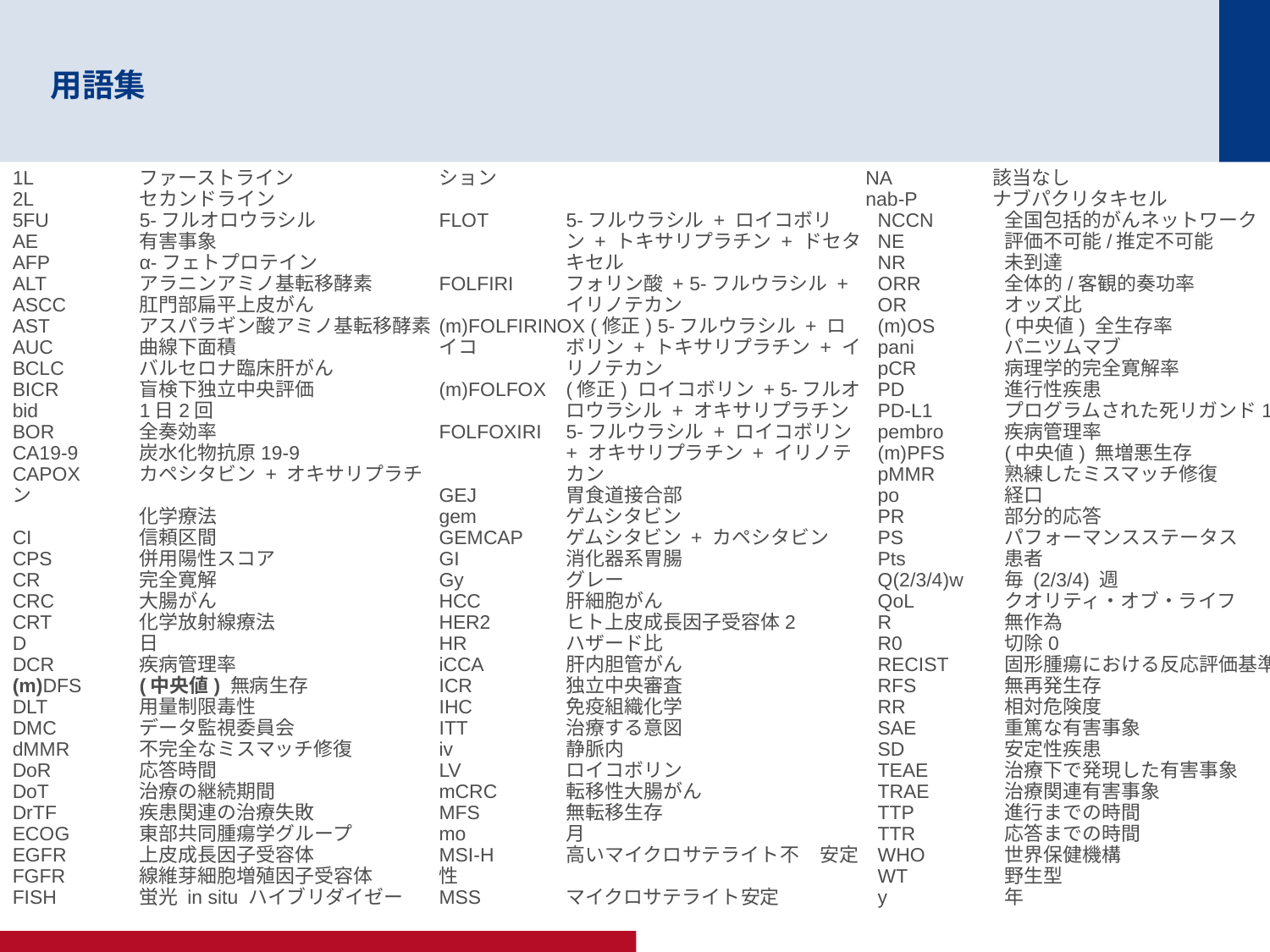

# 用語集
1L	ファーストライン
2L	セカンドライン
5FU	5-フルオロウラシル
AE	有害事象
AFP	α-フェトプロテイン
ALT	アラニンアミノ基転移酵素
ASCC	肛門部扁平上皮がん
AST	アスパラギン酸アミノ基転移酵素
AUC　	曲線下面積
BCLC	バルセロナ臨床肝がん
BICR	盲検下独立中央評価
bid　	1日2回
BOR	全奏効率
CA19-9	炭水化物抗原19-9
CAPOX	カペシタビン + オキサリプラチン
	化学療法
CI	信頼区間
CPS　	併用陽性スコア
CR	完全寛解
CRC　	大腸がん
CRT　	化学放射線療法
D　	日
DCR	疾病管理率
(m)DFS	(中央値) 無病生存
DLT	用量制限毒性
DMC	データ監視委員会
dMMR	不完全なミスマッチ修復
DoR	応答時間
DoT　	治療の継続期間
DrTF	疾患関連の治療失敗
ECOG	東部共同腫瘍学グループ
EGFR	上皮成長因子受容体
FGFR	線維芽細胞増殖因子受容体
FISH	蛍光 in situ ハイブリダイゼーション

FLOT	5-フルウラシル + ロイコボリ	ン + トキサリプラチン + ドセタ	キセル
FOLFIRI	フォリン酸 + 5-フルウラシル + 	イリノテカン
(m)FOLFIRINOX (修正) 5-フルウラシル + ロイコ	ボリン + トキサリプラチン + イ	リノテカン
(m)FOLFOX	(修正) ロイコボリン + 5-フルオ	ロウラシル + オキサリプラチン
FOLFOXIRI	5-フルウラシル + ロイコボリン 	+ オキサリプラチン + イリノテ	カン
GEJ	胃食道接合部
gem	ゲムシタビン
GEMCAP	ゲムシタビン + カペシタビン
GI	消化器系胃腸
Gy	グレー
HCC　	肝細胞がん
HER2	ヒト上皮成長因子受容体2
HR	ハザード比
iCCA	肝内胆管がん
ICR	独立中央審査
IHC	免疫組織化学
ITT	治療する意図
iv　	静脈内
LV	ロイコボリン
mCRC	転移性大腸がん
MFS	無転移生存
mo 	月
MSI-H	高いマイクロサテライト不	安定性
MSS	マイクロサテライト安定
NA	該当なし
nab-P	ナブパクリタキセル
NCCN	全国包括的がんネットワーク
NE	評価不可能/推定不可能
NR	未到達
ORR	全体的/客観的奏功率
OR	オッズ比
(m)OS	(中央値) 全生存率
pani	パニツムマブ
pCR	病理学的完全寛解率
PD	進行性疾患
PD-L1	プログラムされた死リガンド1
pembro	疾病管理率
(m)PFS	(中央値) 無増悪生存
pMMR	熟練したミスマッチ修復
po	経口
PR	部分的応答
PS	パフォーマンスステータス
Pts	患者
Q(2/3/4)w	毎 (2/3/4) 週
QoL	クオリティ・オブ・ライフ
R	無作為
R0	切除0
RECIST	固形腫瘍における反応評価基準
RFS　	無再発生存
RR　	相対危険度
SAE　	重篤な有害事象
SD　	安定性疾患
TEAE　	治療下で発現した有害事象
TRAE　	治療関連有害事象
TTP　	進行までの時間
TTR　	応答までの時間
WHO	世界保健機構
WT	野生型
y	年